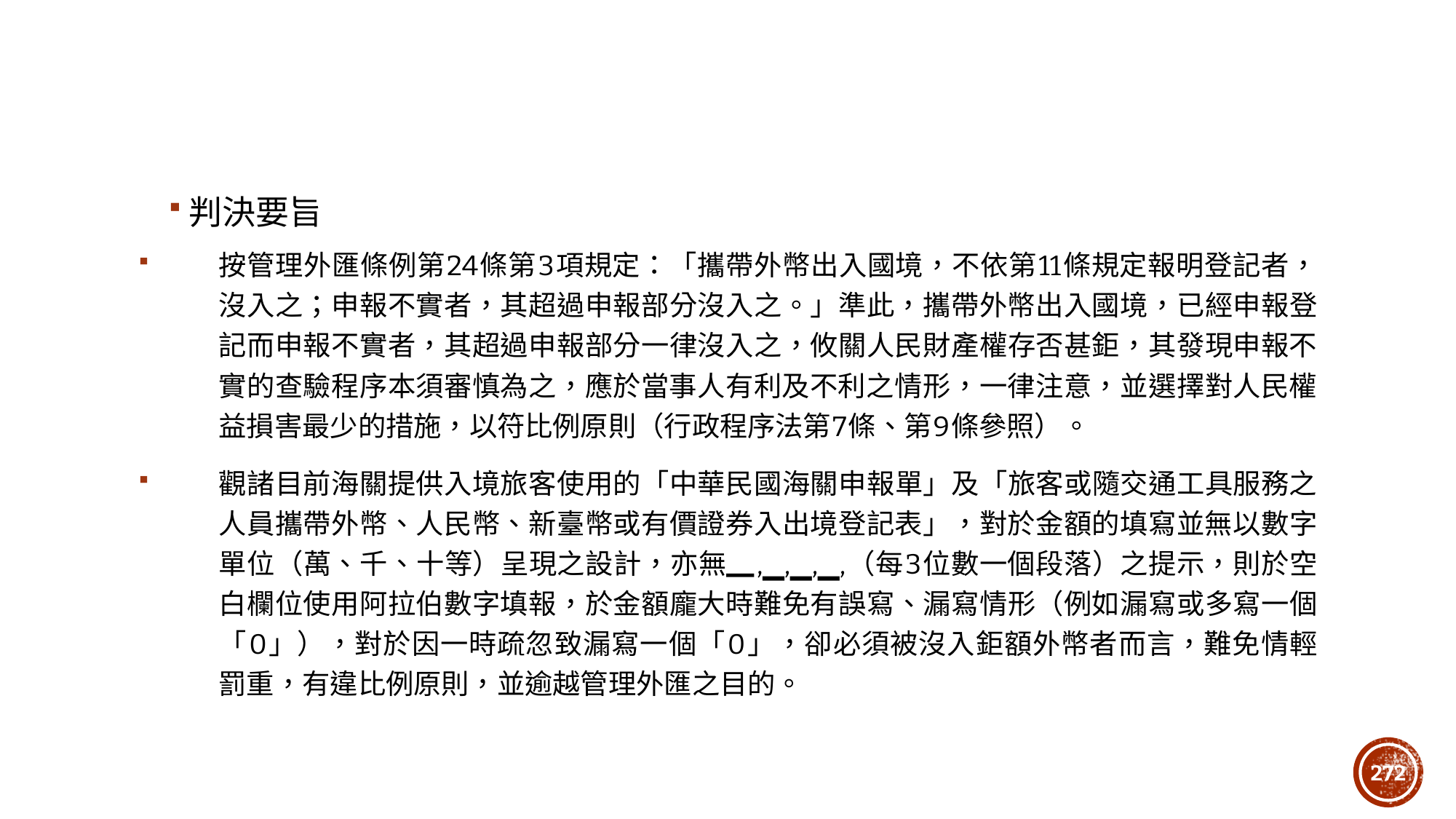

#

判決要旨

按管理外匯條例第24條第3項規定：「攜帶外幣出入國境，不依第11條規定報明登記者，沒入之；申報不實者，其超過申報部分沒入之。」準此，攜帶外幣出入國境，已經申報登記而申報不實者，其超過申報部分一律沒入之，攸關人民財產權存否甚鉅，其發現申報不實的查驗程序本須審慎為之，應於當事人有利及不利之情形，一律注意，並選擇對人民權益損害最少的措施，以符比例原則（行政程序法第7條、第9條參照）。

觀諸目前海關提供入境旅客使用的「中華民國海關申報單」及「旅客或隨交通工具服務之人員攜帶外幣、人民幣、新臺幣或有價證券入出境登記表」，對於金額的填寫並無以數字單位（萬、千、十等）呈現之設計，亦無▁,▁,▁,▁,（每3位數一個段落）之提示，則於空白欄位使用阿拉伯數字填報，於金額龐大時難免有誤寫、漏寫情形（例如漏寫或多寫一個「0」），對於因一時疏忽致漏寫一個「0」，卻必須被沒入鉅額外幣者而言，難免情輕罰重，有違比例原則，並逾越管理外匯之目的。

272